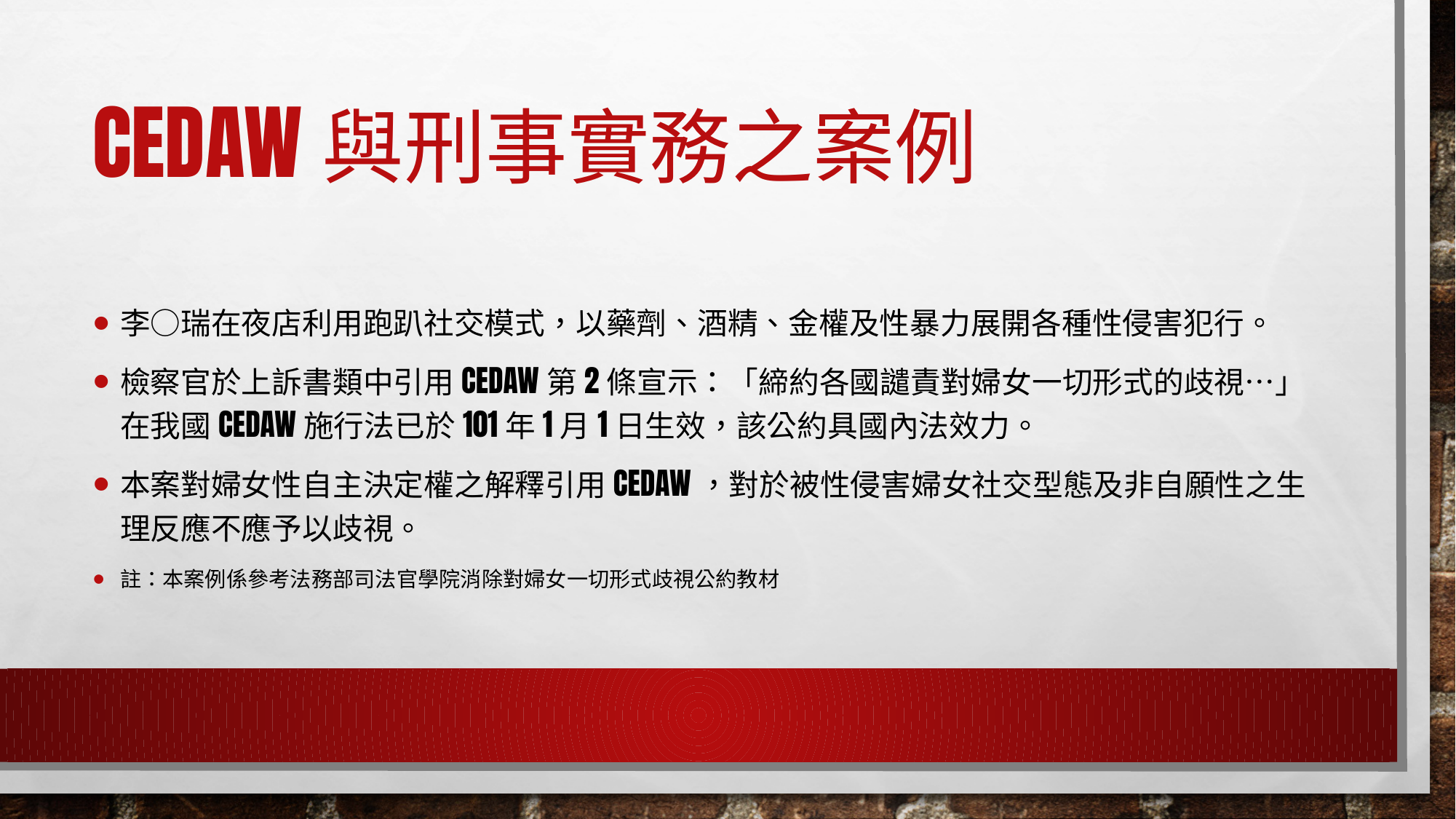

# Cedaw與刑事實務之案例
李○瑞在夜店利用跑趴社交模式，以藥劑、酒精、金權及性暴力展開各種性侵害犯行。
檢察官於上訴書類中引用cedaw第2條宣示：「締約各國譴責對婦女一切形式的歧視…」在我國cedaw施行法已於101年1月1日生效，該公約具國內法效力。
本案對婦女性自主決定權之解釋引用cedaw，對於被性侵害婦女社交型態及非自願性之生理反應不應予以歧視。
註：本案例係參考法務部司法官學院消除對婦女一切形式歧視公約教材